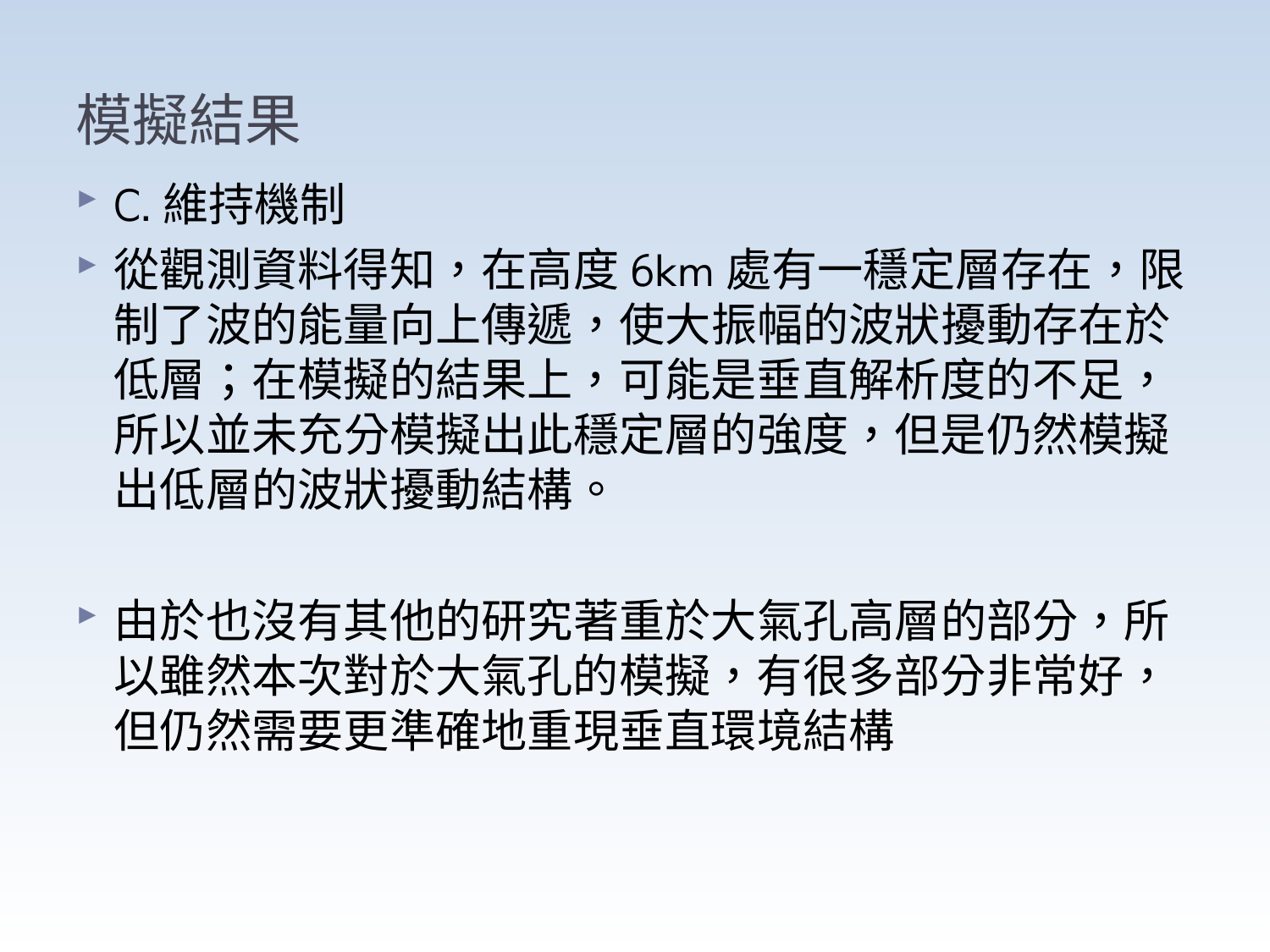

# 模擬結果
C.維持機制
從觀測資料得知，在高度6km處有一穩定層存在，限制了波的能量向上傳遞，使大振幅的波狀擾動存在於低層；在模擬的結果上，可能是垂直解析度的不足，所以並未充分模擬出此穩定層的強度，但是仍然模擬出低層的波狀擾動結構。

由於也沒有其他的研究著重於大氣孔高層的部分，所以雖然本次對於大氣孔的模擬，有很多部分非常好，但仍然需要更準確地重現垂直環境結構